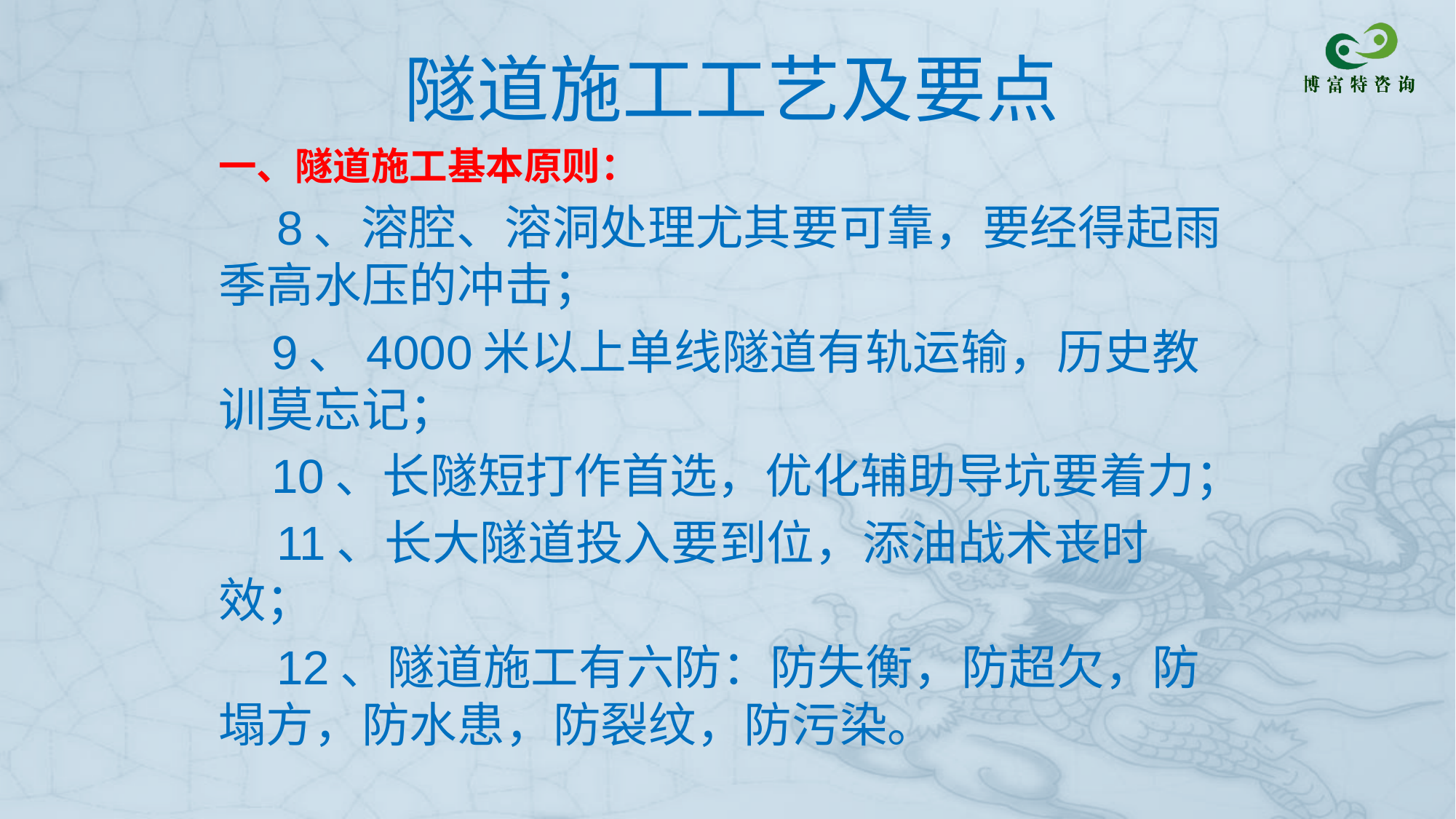

# 隧道施工工艺及要点
一、隧道施工基本原则：
　8、溶腔、溶洞处理尤其要可靠，要经得起雨季高水压的冲击；
    9、4000米以上单线隧道有轨运输，历史教训莫忘记；
    10、长隧短打作首选，优化辅助导坑要着力；
　11、长大隧道投入要到位，添油战术丧时效；
　12、隧道施工有六防：防失衡，防超欠，防塌方，防水患，防裂纹，防污染。